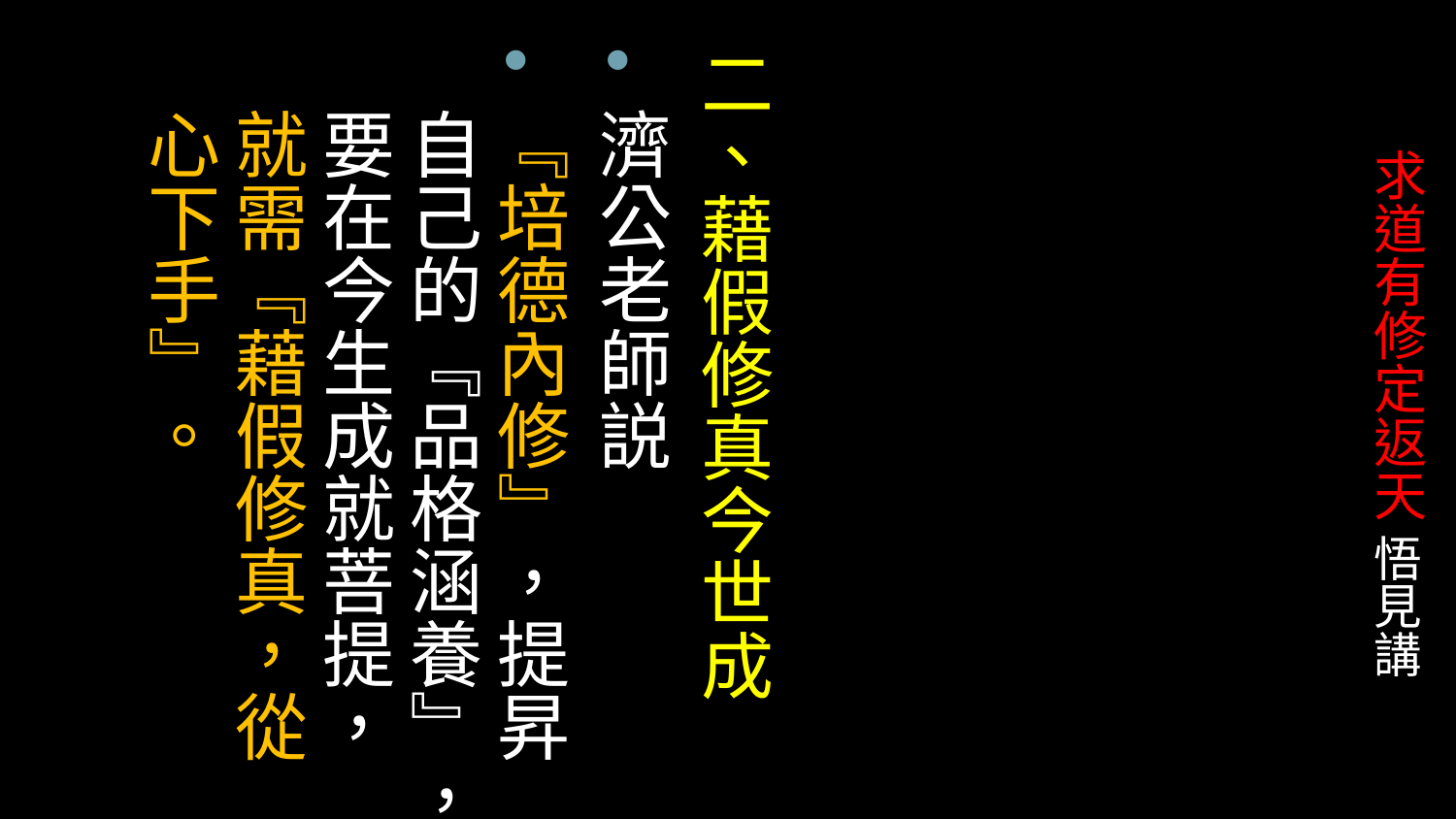

二、藉假修真今世成
濟公老師説
『培德內修』，提昇自己的『品格涵養』，要在今生成就菩提，就需『藉假修真，從心下手』。

# 求道有修定返天 悟見講